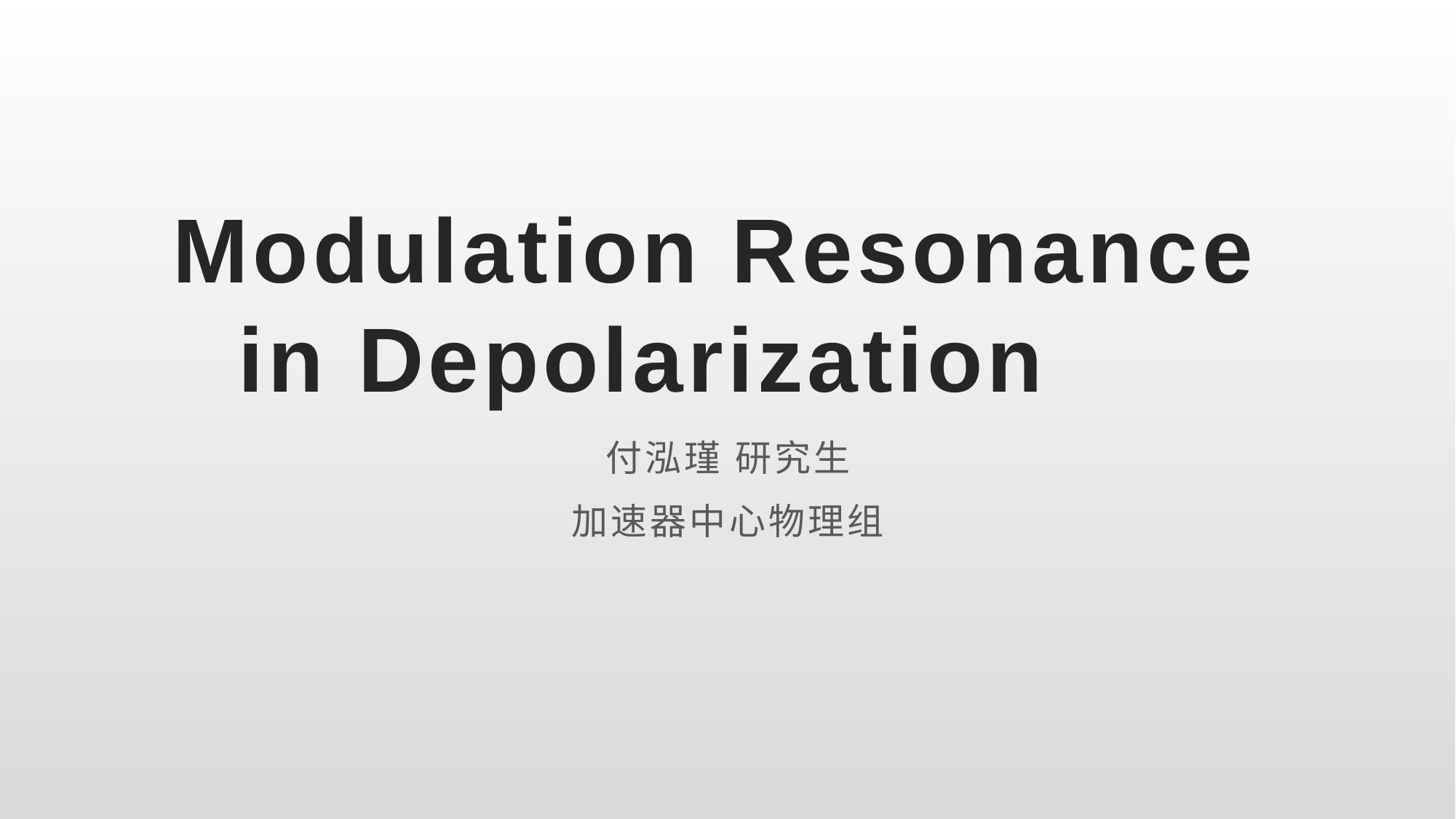

# Modulation Resonance in Depolarization
付泓瑾 研究生
加速器中心物理组